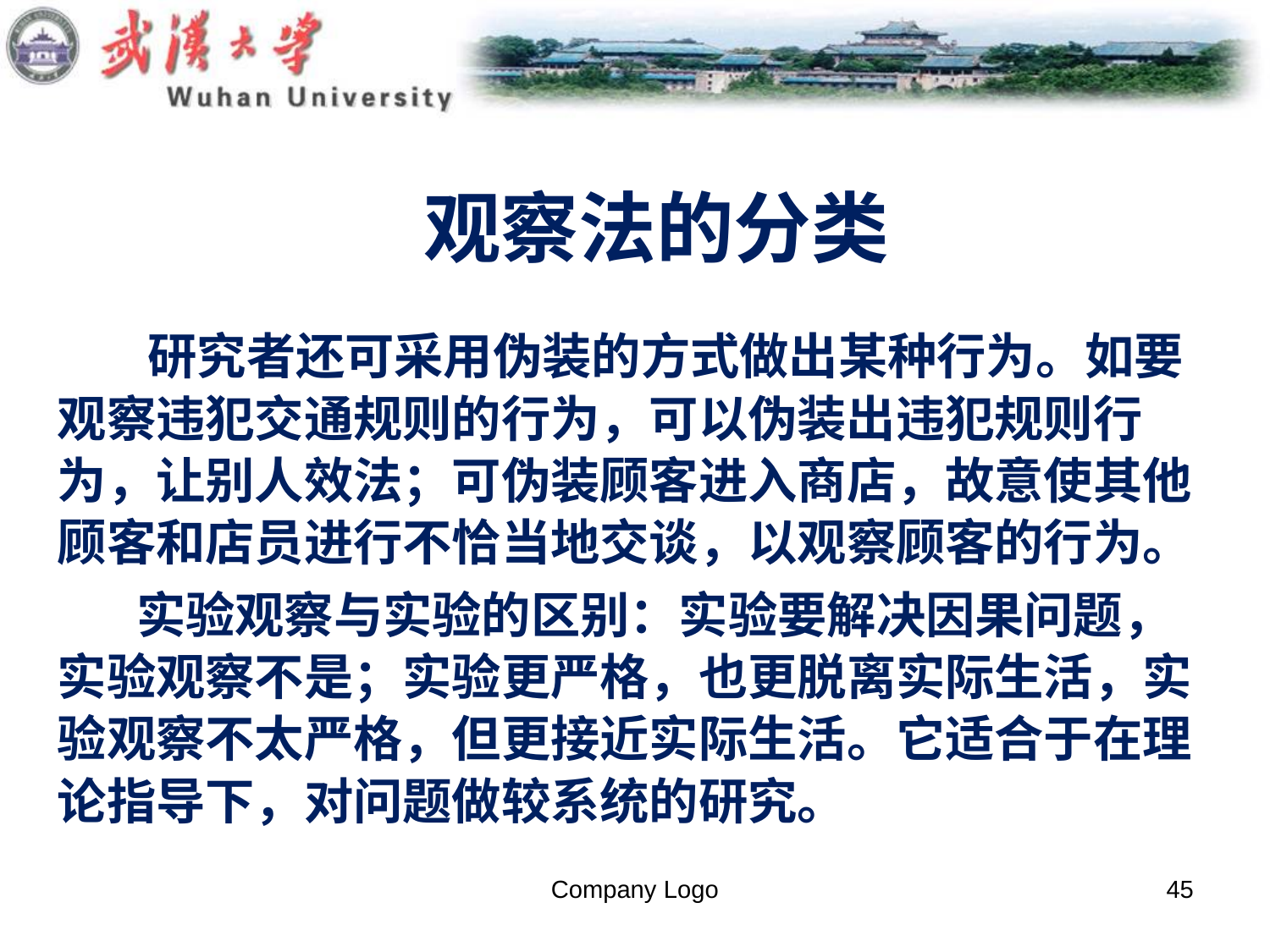

# 观察法的分类
       研究者还可采用伪装的方式做出某种行为。如要观察违犯交通规则的行为，可以伪装出违犯规则行为，让别人效法；可伪装顾客进入商店，故意使其他顾客和店员进行不恰当地交谈，以观察顾客的行为。
      实验观察与实验的区别：实验要解决因果问题，实验观察不是；实验更严格，也更脱离实际生活，实验观察不太严格，但更接近实际生活。它适合于在理论指导下，对问题做较系统的研究。

Company Logo
45